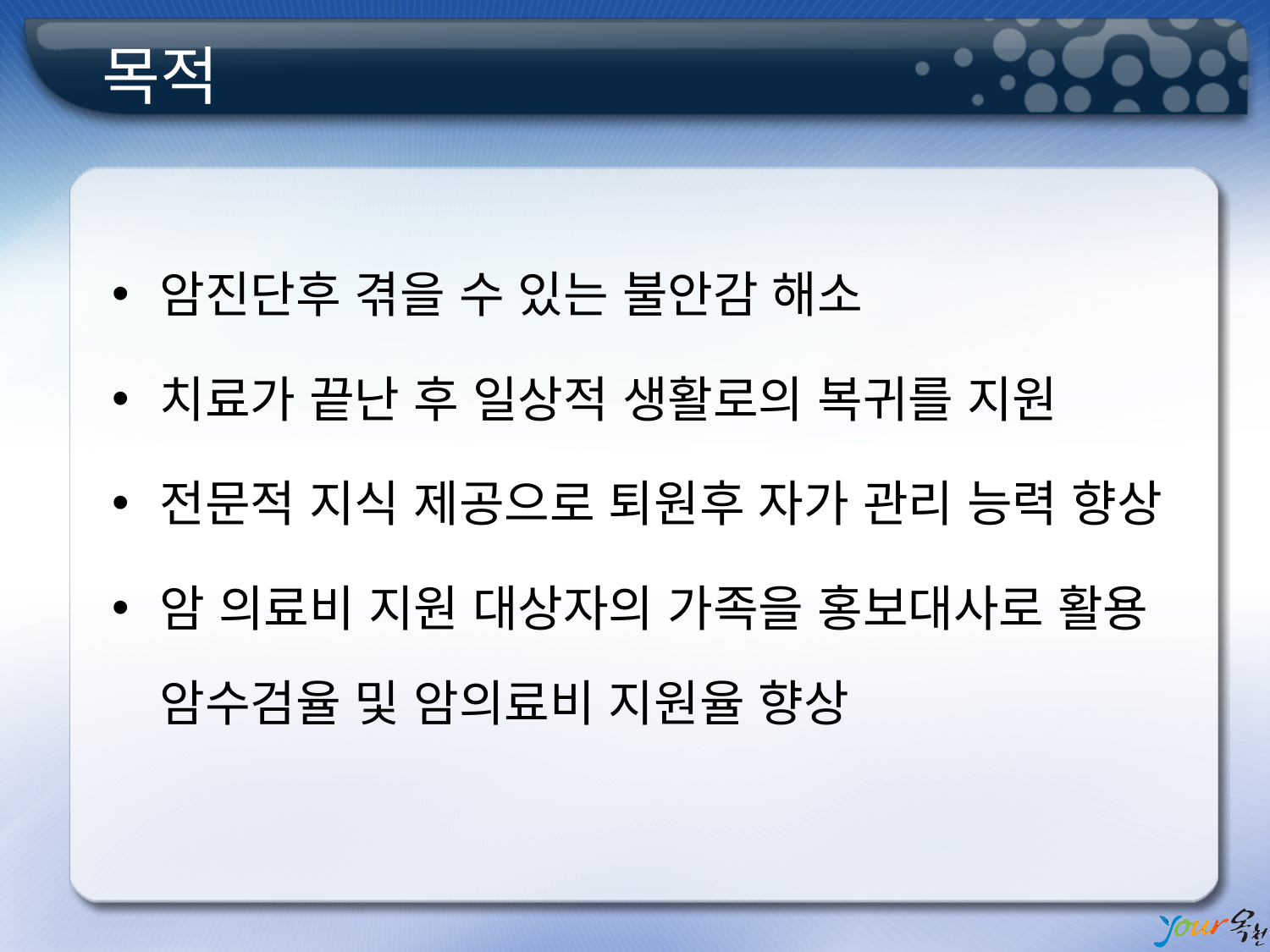

# 목적
암진단후 겪을 수 있는 불안감 해소
치료가 끝난 후 일상적 생활로의 복귀를 지원
전문적 지식 제공으로 퇴원후 자가 관리 능력 향상
암 의료비 지원 대상자의 가족을 홍보대사로 활용 암수검율 및 암의료비 지원율 향상